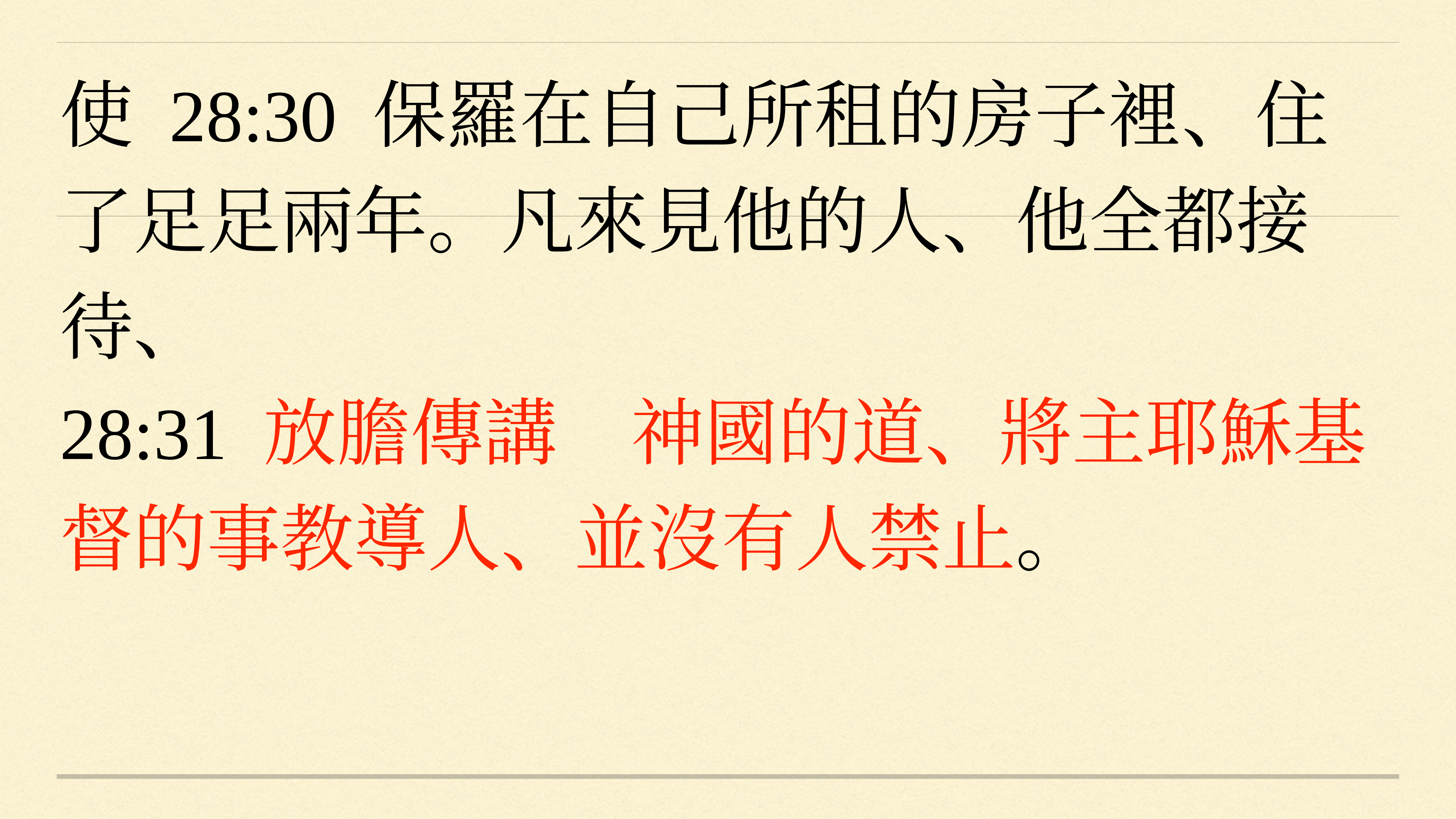

使 28:30 保羅在自己所租的房子裡、住了足足兩年。凡來見他的人、他全都接待、
28:31 放膽傳講　神國的道、將主耶穌基督的事教導人、並沒有人禁止。
#